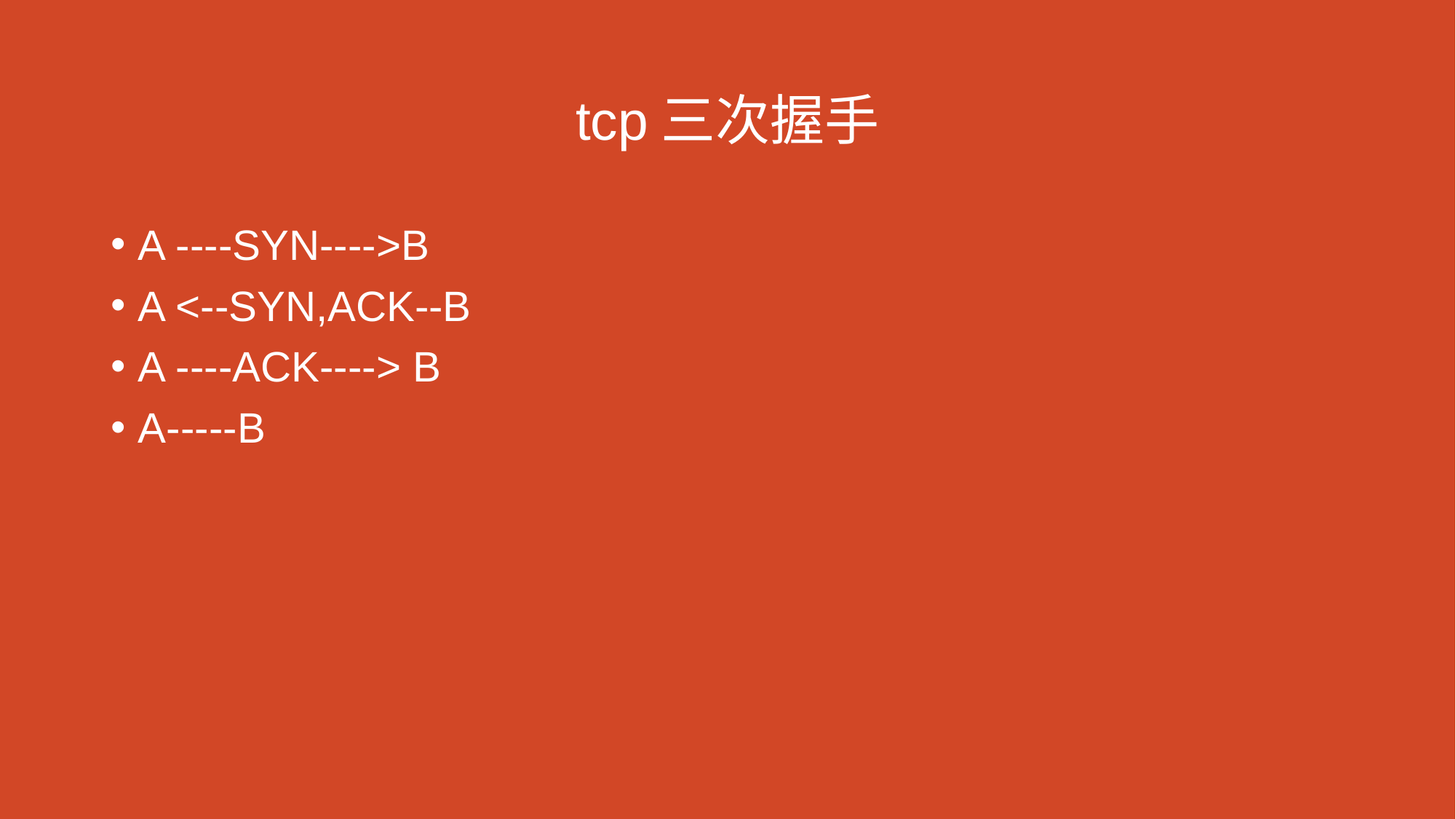

# tcp三次握手
A ----SYN---->B
A <--SYN,ACK--B
A ----ACK----> B
A-----B